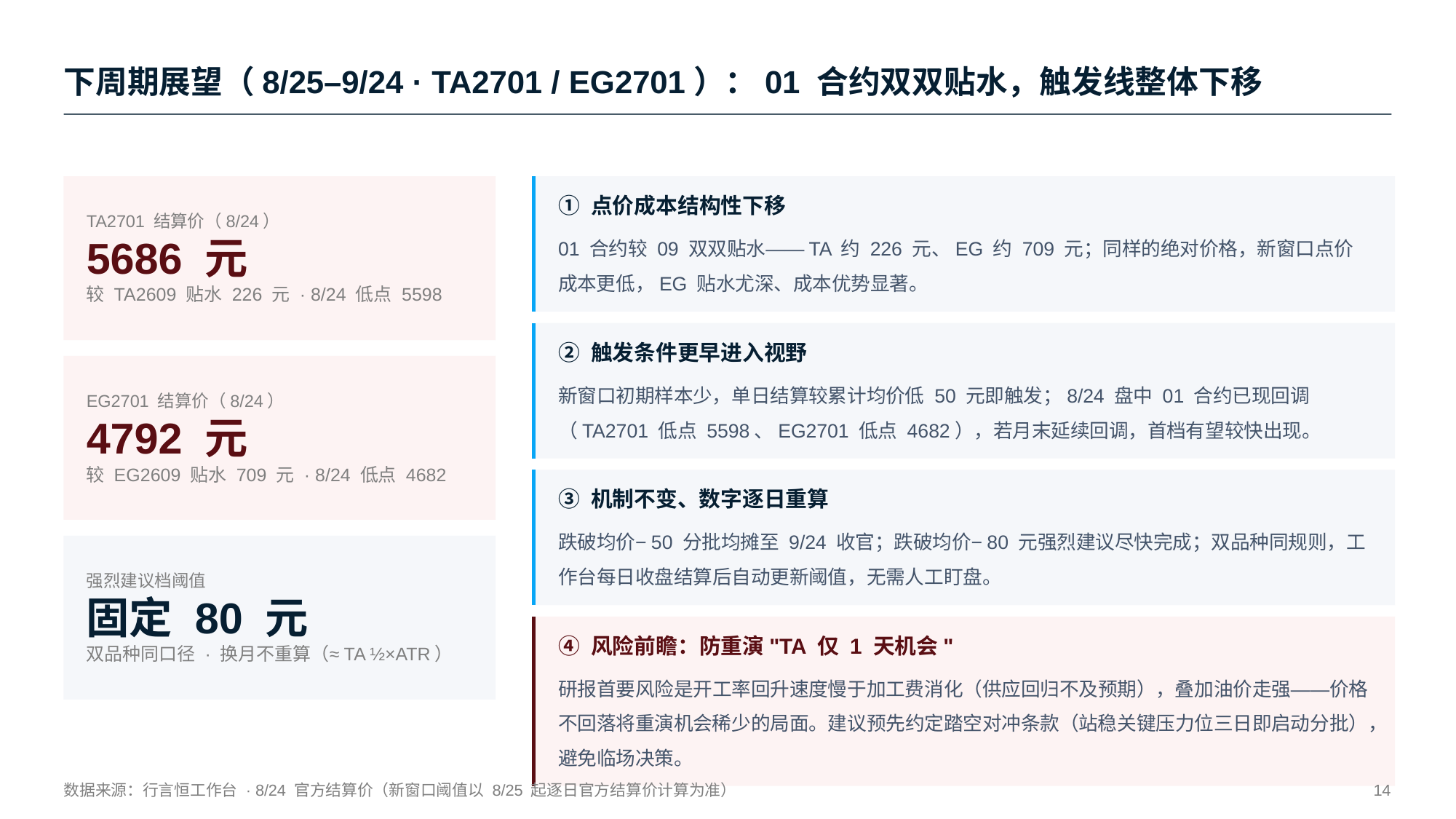

下周期展望（8/25–9/24 · TA2701 / EG2701）：01 合约双双贴水，触发线整体下移

① 点价成本结构性下移
TA2701 结算价（8/24）
01 合约较 09 双双贴水——TA 约 226 元、EG 约 709 元；同样的绝对价格，新窗口点价成本更低，EG 贴水尤深、成本优势显著。
5686 元
较 TA2609 贴水 226 元 · 8/24 低点 5598

② 触发条件更早进入视野

新窗口初期样本少，单日结算较累计均价低 50 元即触发；8/24 盘中 01 合约已现回调（TA2701 低点 5598、EG2701 低点 4682），若月末延续回调，首档有望较快出现。
EG2701 结算价（8/24）
4792 元
较 EG2609 贴水 709 元 · 8/24 低点 4682

③ 机制不变、数字逐日重算
跌破均价−50 分批均摊至 9/24 收官；跌破均价−80 元强烈建议尽快完成；双品种同规则，工作台每日收盘结算后自动更新阈值，无需人工盯盘。

强烈建议档阈值
固定 80 元

④ 风险前瞻：防重演"TA 仅 1 天机会"
双品种同口径 · 换月不重算（≈TA ½×ATR）
研报首要风险是开工率回升速度慢于加工费消化（供应回归不及预期），叠加油价走强——价格不回落将重演机会稀少的局面。建议预先约定踏空对冲条款（站稳关键压力位三日即启动分批），避免临场决策。
数据来源：行言恒工作台 · 8/24 官方结算价（新窗口阈值以 8/25 起逐日官方结算价计算为准）
14